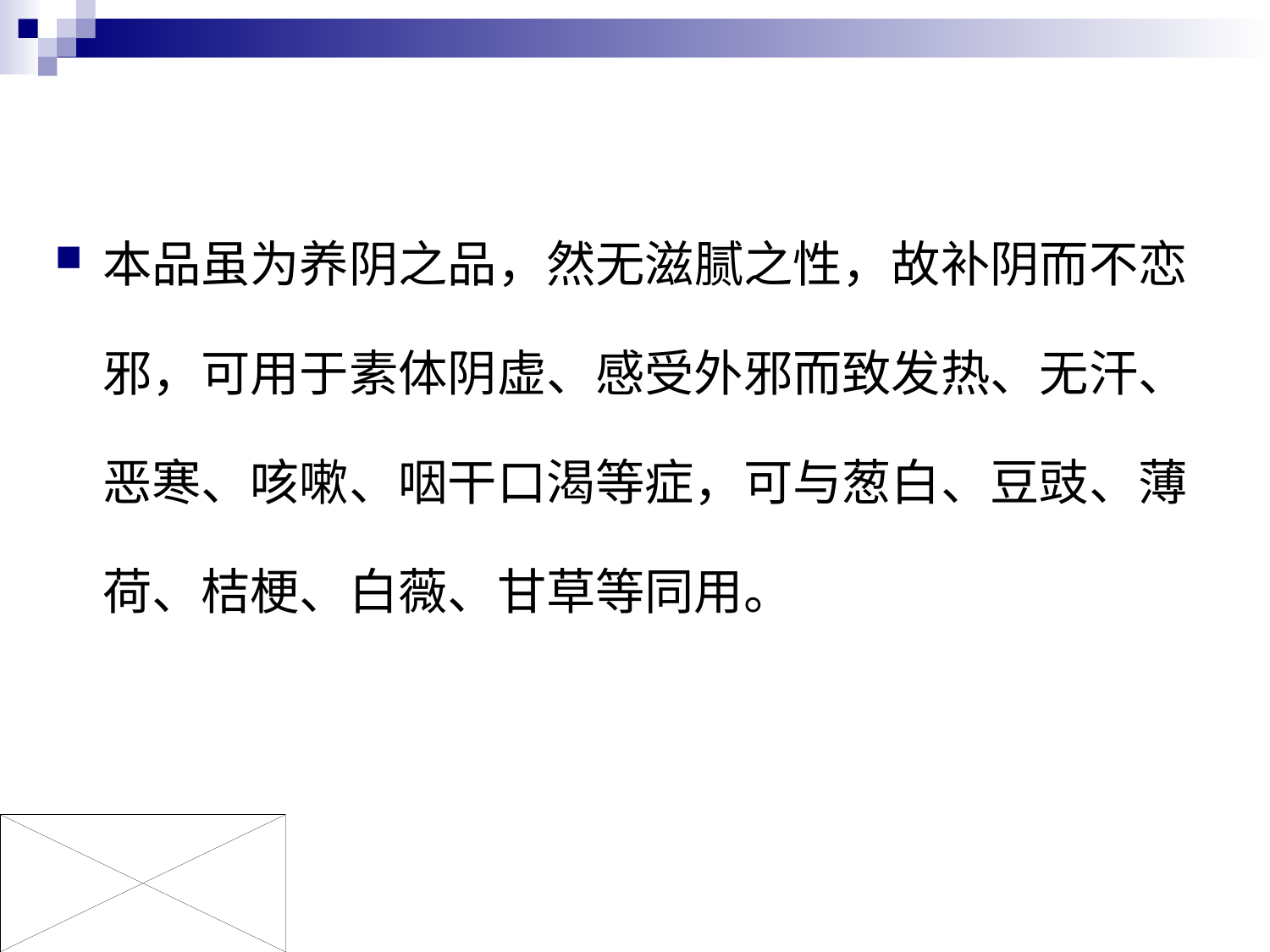

# 本品虽为养阴之品，然无滋腻之性，故补阴而不恋邪，可用于素体阴虚、感受外邪而致发热、无汗、恶寒、咳嗽、咽干口渴等症，可与葱白、豆豉、薄荷、桔梗、白薇、甘草等同用。